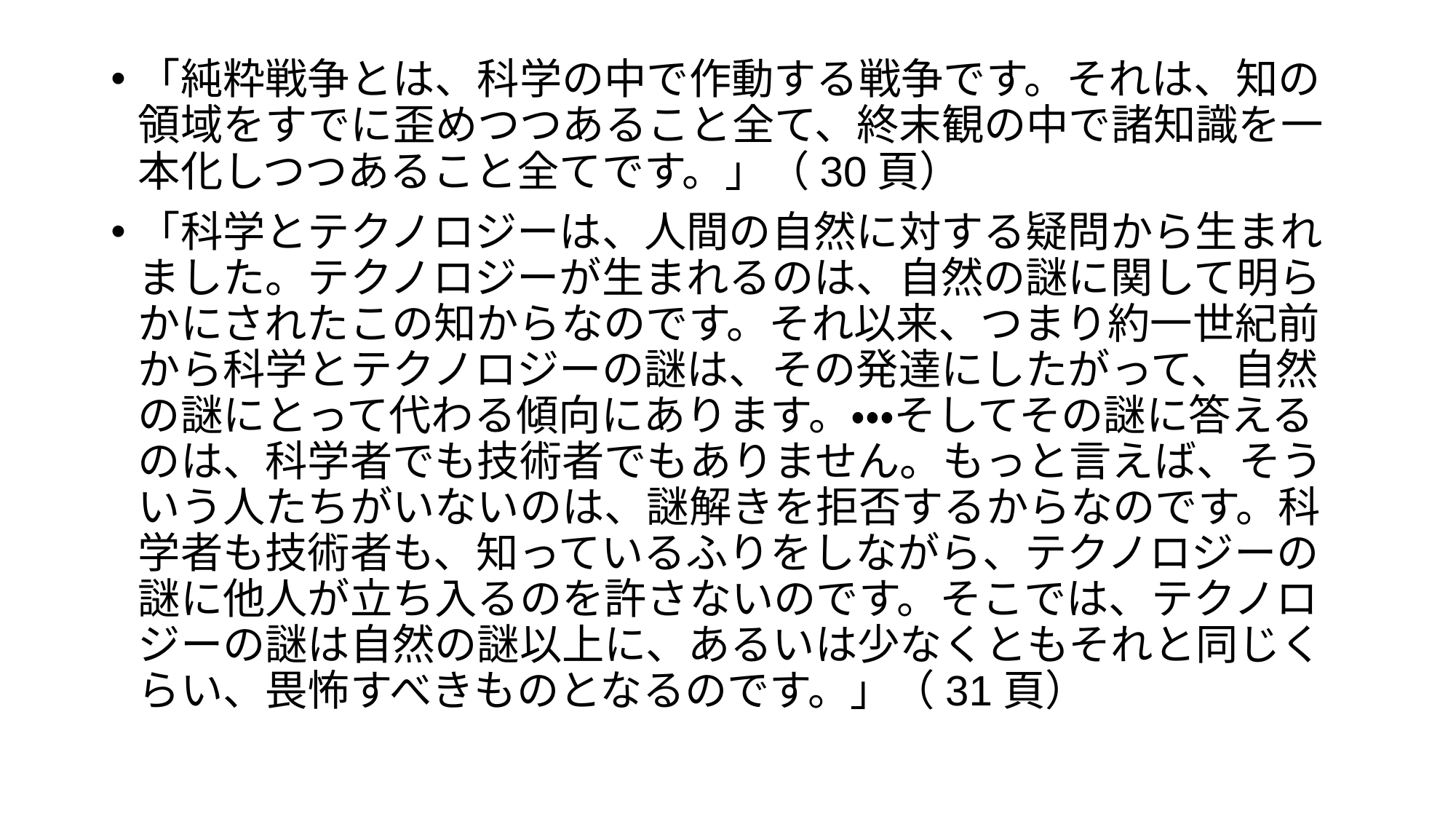

#
「純粋戦争とは、科学の中で作動する戦争です。それは、知の領域をすでに歪めつつあること全て、終末観の中で諸知識を一本化しつつあること全てです。」（30頁）
「科学とテクノロジーは、人間の自然に対する疑問から生まれました。テクノロジーが生まれるのは、自然の謎に関して明らかにされたこの知からなのです。それ以来、つまり約一世紀前から科学とテクノロジーの謎は、その発達にしたがって、自然の謎にとって代わる傾向にあります。・・・そしてその謎に答えるのは、科学者でも技術者でもありません。もっと言えば、そういう人たちがいないのは、謎解きを拒否するからなのです。科学者も技術者も、知っているふりをしながら、テクノロジーの謎に他人が立ち入るのを許さないのです。そこでは、テクノロジーの謎は自然の謎以上に、あるいは少なくともそれと同じくらい、畏怖すべきものとなるのです。」（31頁）